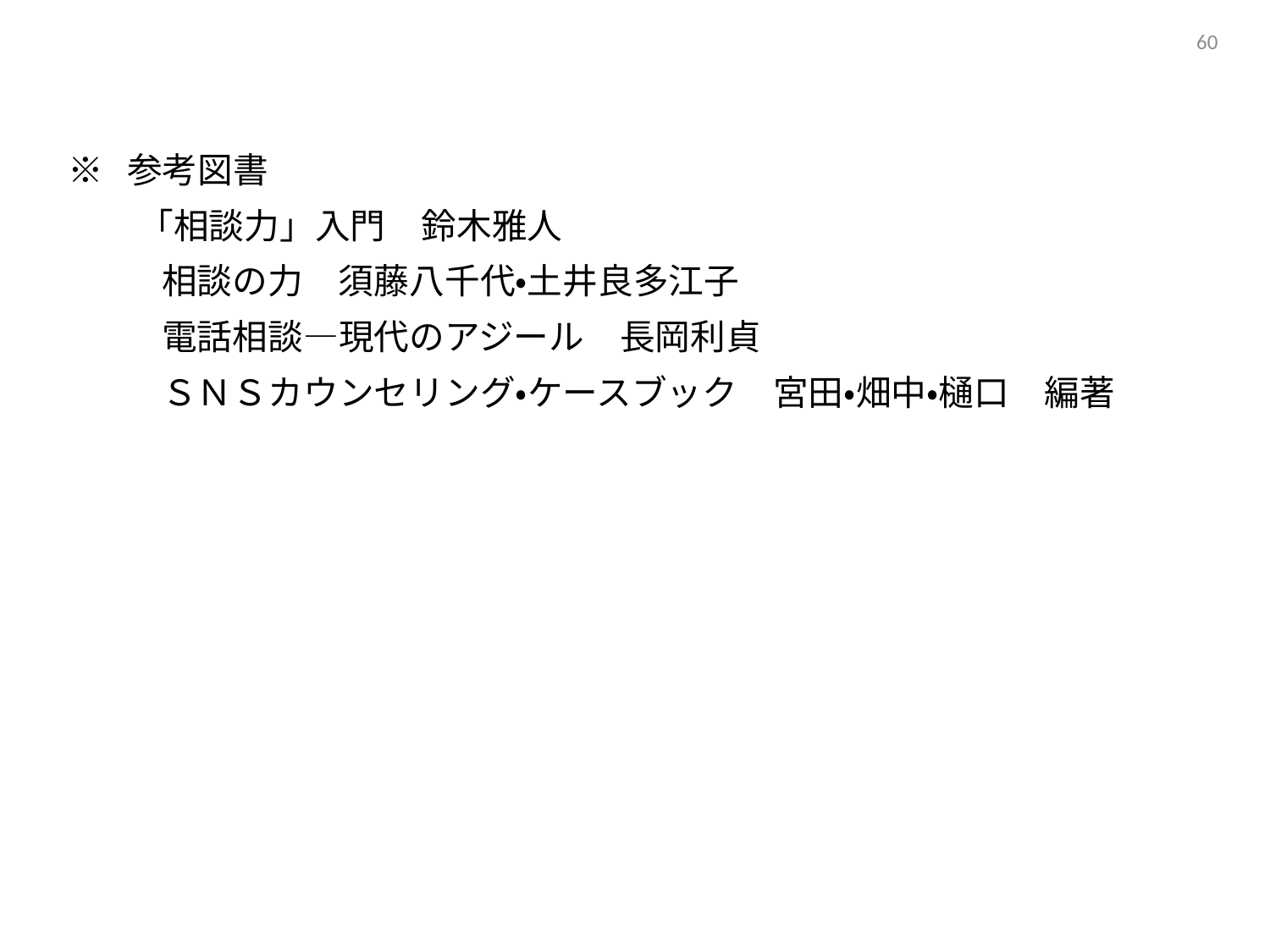

60
※  参考図書
　　「相談力」入門　鈴木雅人
　　   相談の力　須藤八千代・土井良多江子
　　   電話相談―現代のアジール　長岡利貞
　　   ＳＮＳカウンセリング・ケースブック　宮田・畑中・樋口　編著